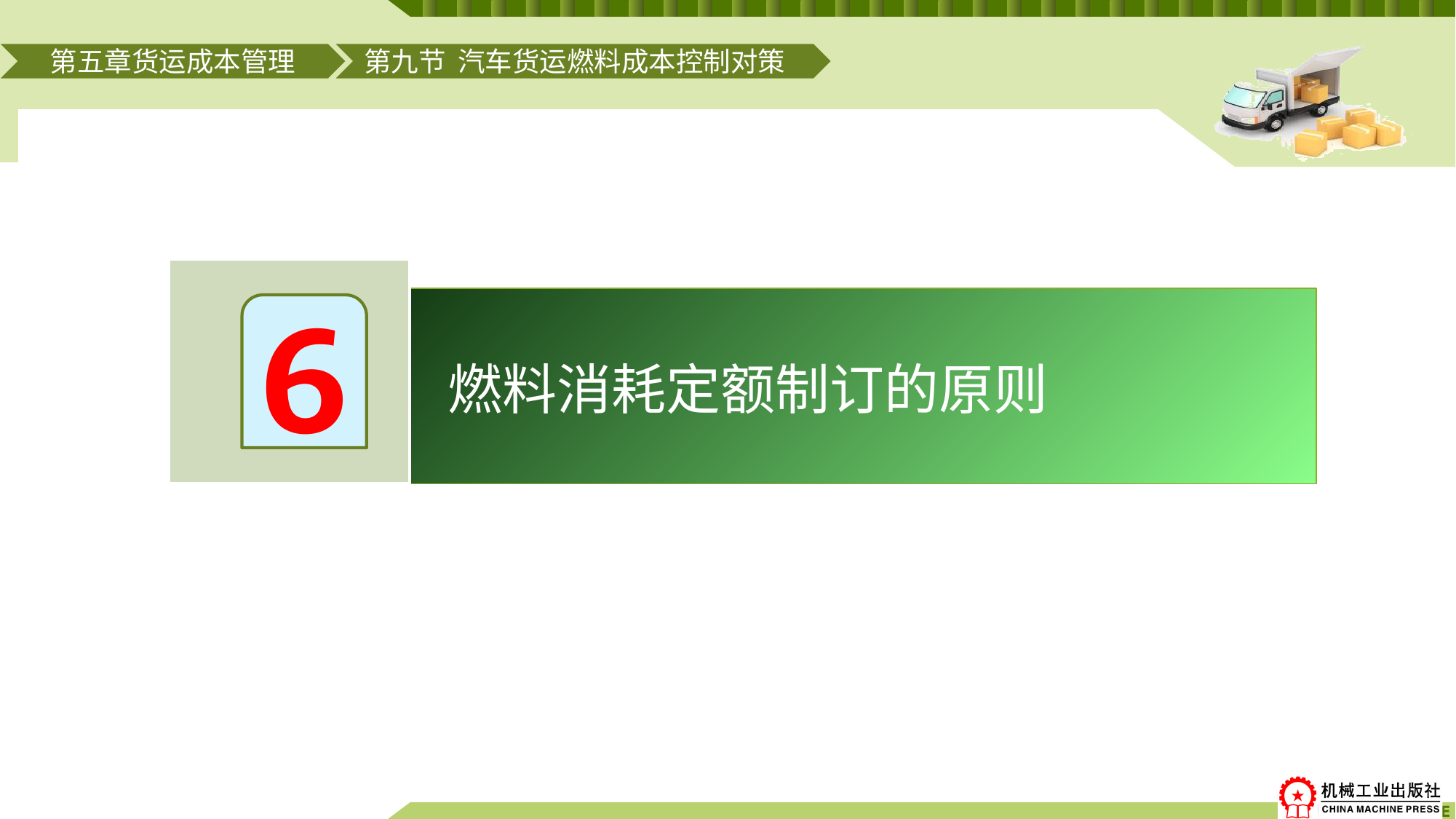

第五章货运成本管理
第九节  汽车货运燃料成本控制对策
表5-20
燃料消耗定额制订的原则
6